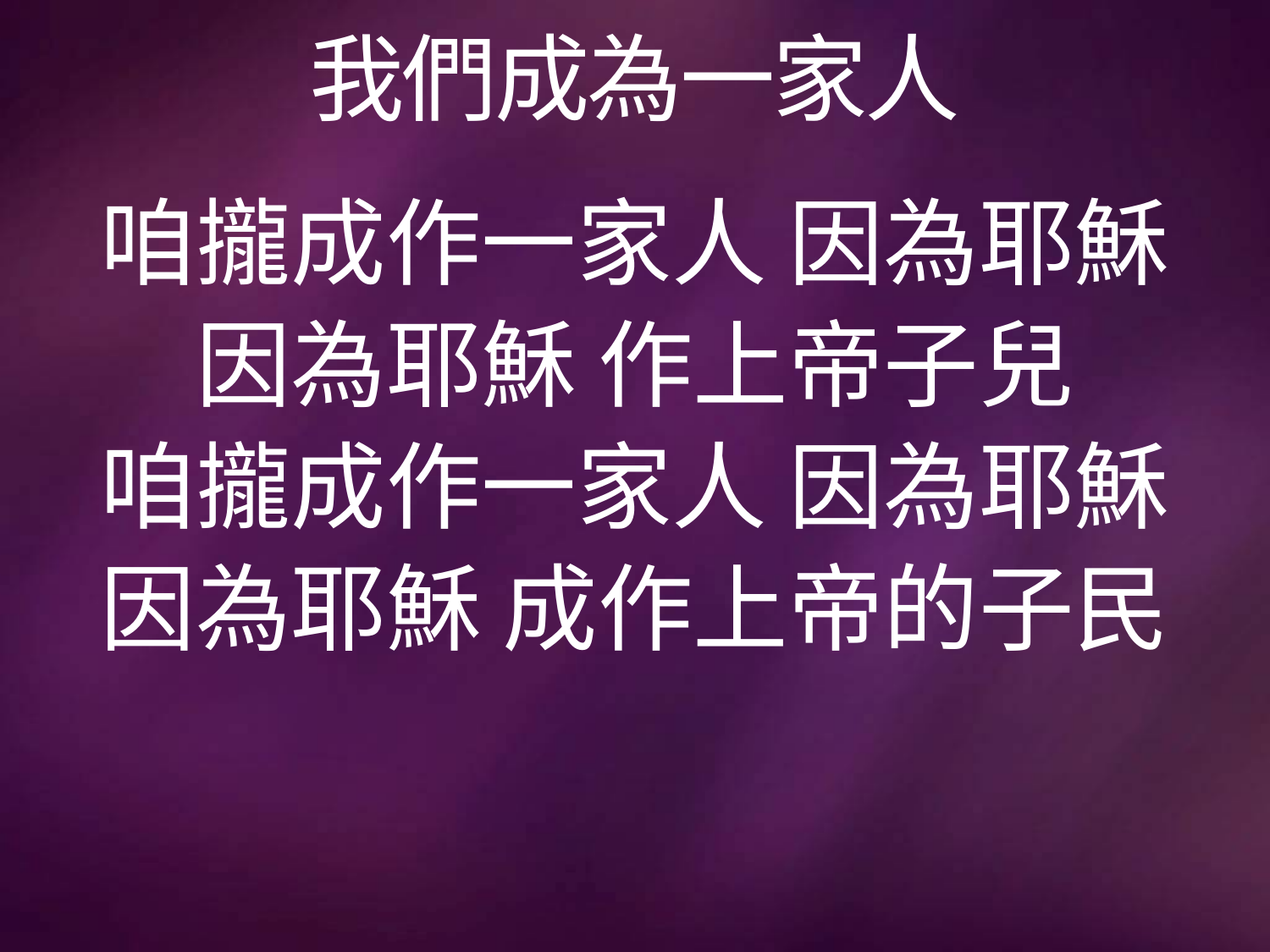

# 我們成為一家人
咱攏成作一家人 因為耶穌
因為耶穌 作上帝子兒
咱攏成作一家人 因為耶穌
因為耶穌 成作上帝的子民